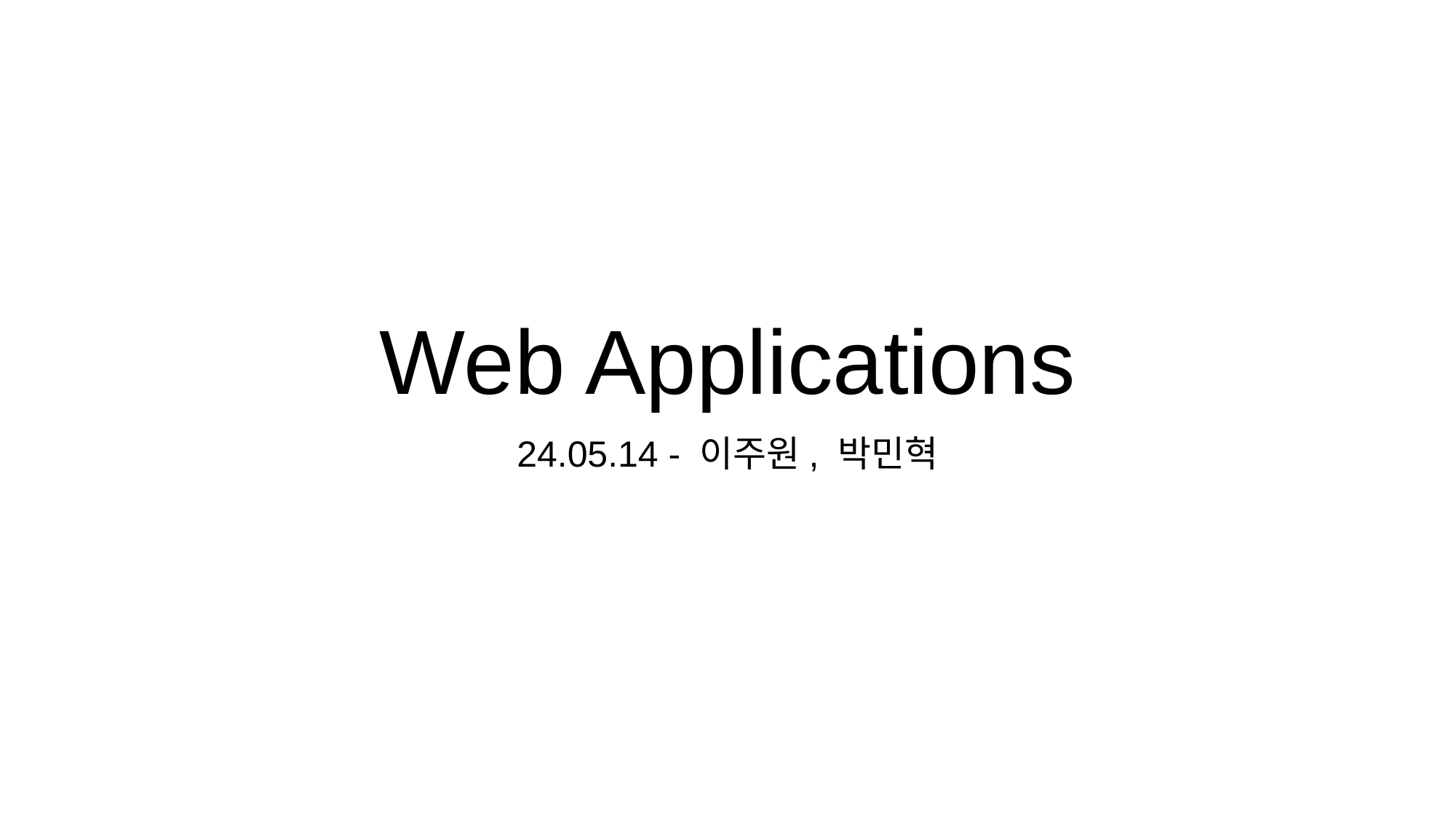

# Web Applications
24.05.14 - 이주원, 박민혁